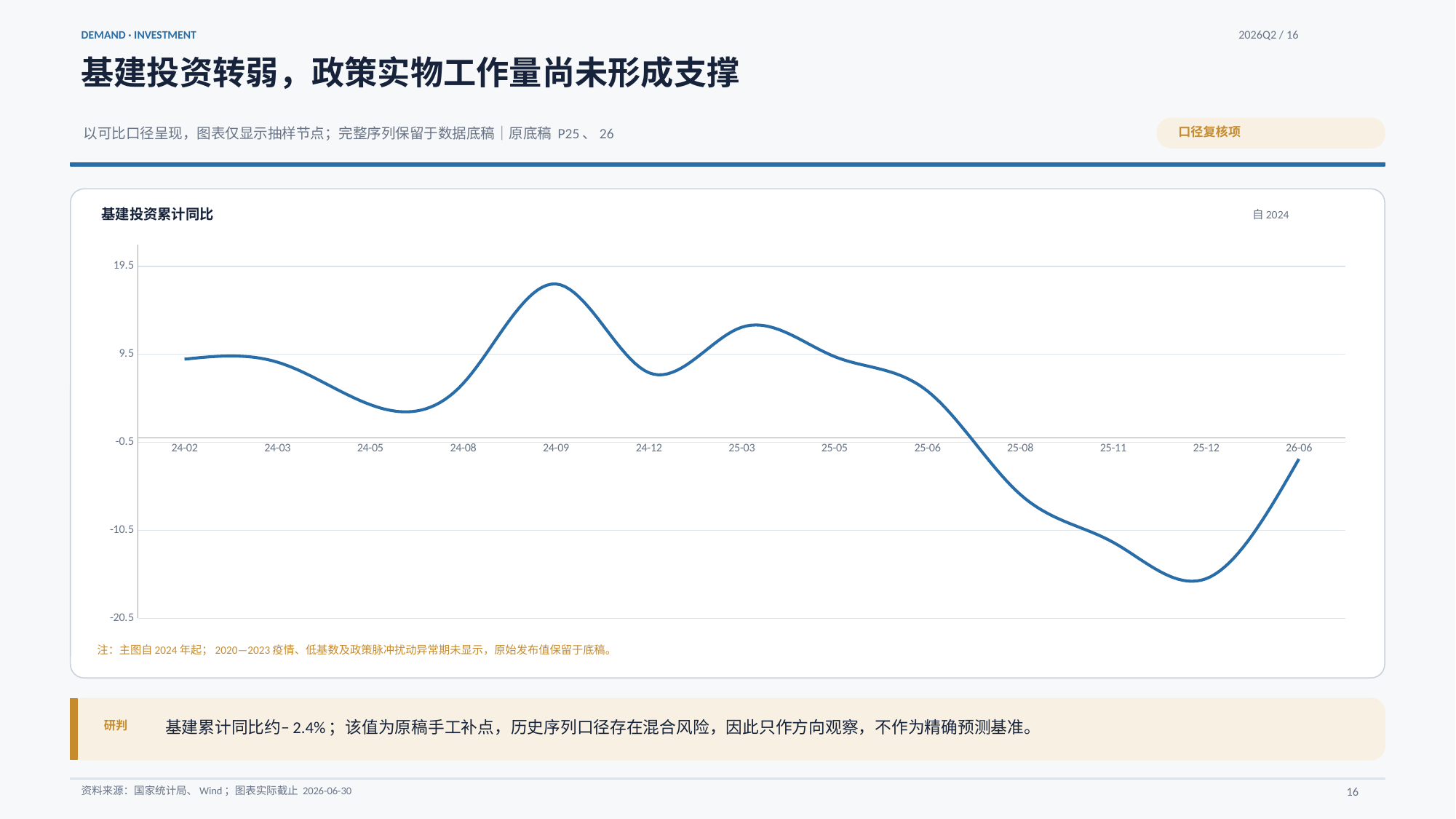

DEMAND · INVESTMENT
2026Q2 / 16
基建投资转弱，政策实物工作量尚未形成支撑

口径复核项
以可比口径呈现，图表仅显示抽样节点；完整序列保留于数据底稿｜原底稿 P25、26

基建投资累计同比
自2024

### Chart

| Category |  |
|---|---|
| 24-02 | 8.955393 |
| 24-03 | 8.614249039301768 |
| 24-05 | 3.782504831272064 |
| 24-08 | 6.1893313541013555 |
| 24-09 | 17.503727328420183 |
| 24-12 | 7.417101342733815 |
| 25-03 | 12.584159036225245 |
| 25-05 | 9.248091086833938 |
| 25-06 | 5.331313713077151 |
| 25-08 | -6.434013554820567 |
| 25-11 | -11.877140658551127 |
| 25-12 | -16.013960818505225 |
| 26-06 | -2.4 |
注：主图自2024年起；2020—2023疫情、低基数及政策脉冲扰动异常期未显示，原始发布值保留于底稿。

基建累计同比约−2.4%；该值为原稿手工补点，历史序列口径存在混合风险，因此只作方向观察，不作为精确预测基准。
研判

资料来源：国家统计局、Wind；图表实际截止 2026-06-30
16